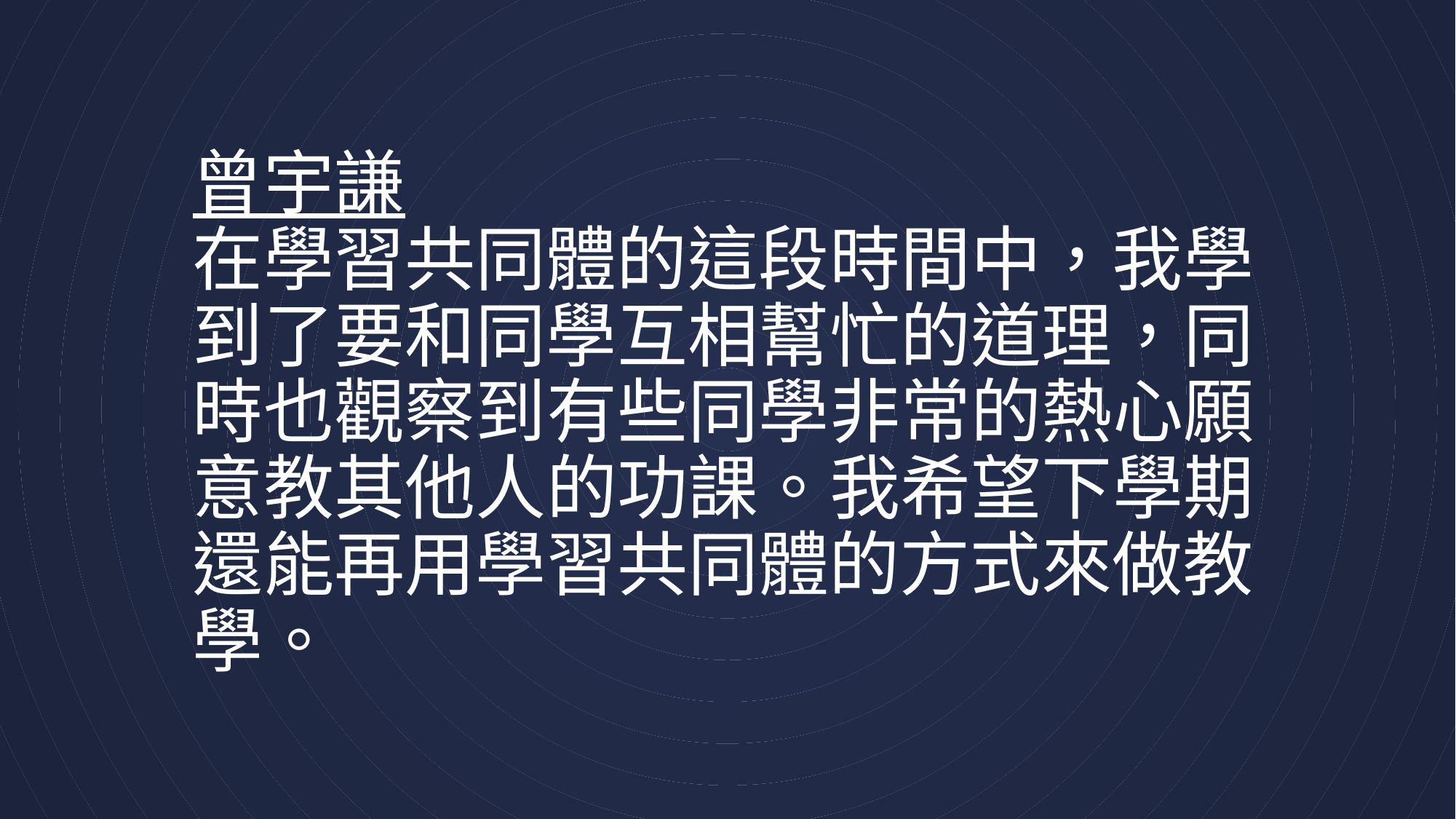

# 曾宇謙 在學習共同體的這段時間中，我學到了要和同學互相幫忙的道理，同時也觀察到有些同學非常的熱心願意教其他人的功課。我希望下學期還能再用學習共同體的方式來做教學。